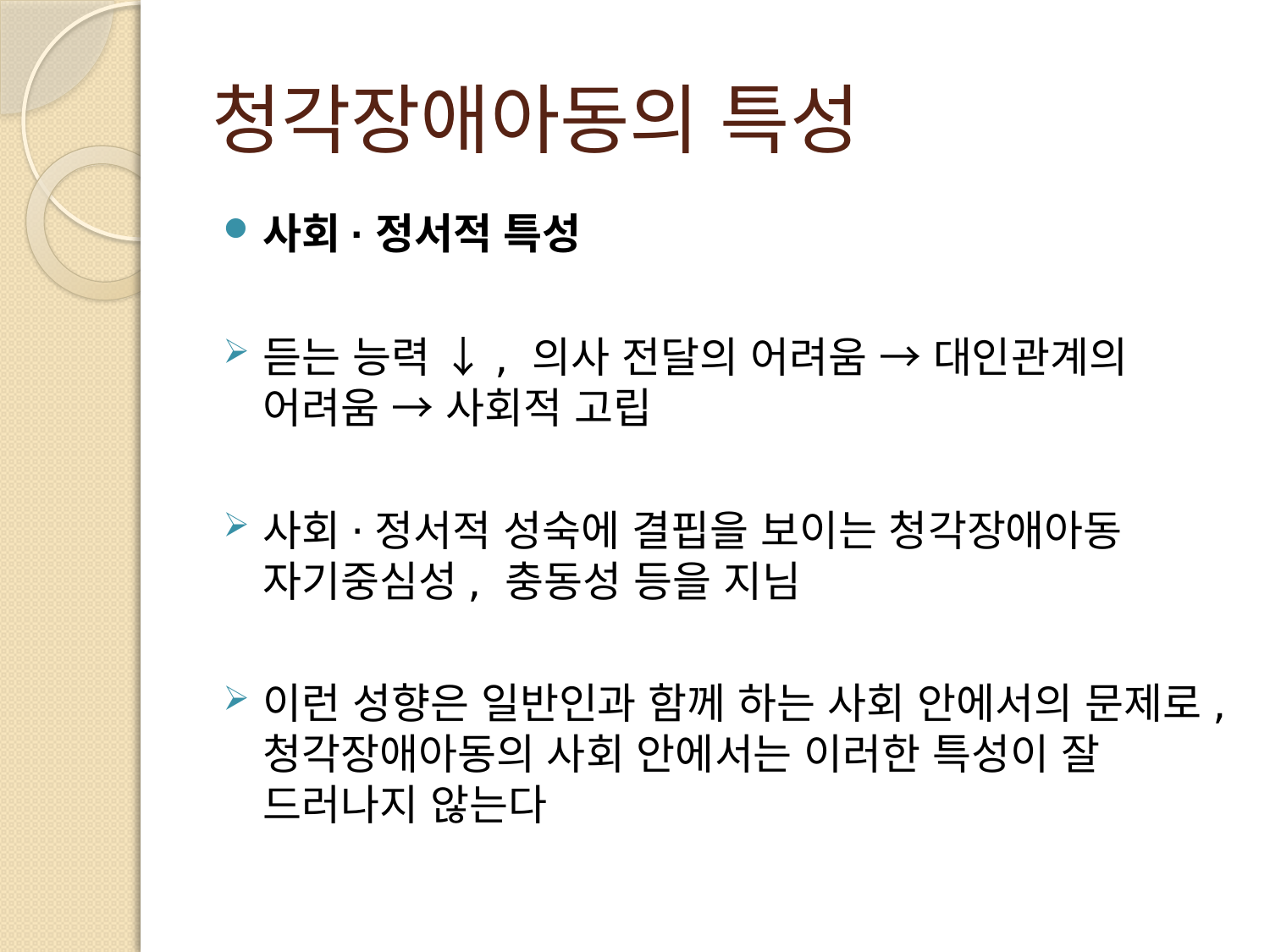

# 청각장애아동의 특성
사회·정서적 특성

듣는 능력 ↓, 의사 전달의 어려움 → 대인관계의 어려움 → 사회적 고립

사회·정서적 성숙에 결핍을 보이는 청각장애아동 자기중심성, 충동성 등을 지님

이런 성향은 일반인과 함께 하는 사회 안에서의 문제로, 청각장애아동의 사회 안에서는 이러한 특성이 잘 드러나지 않는다